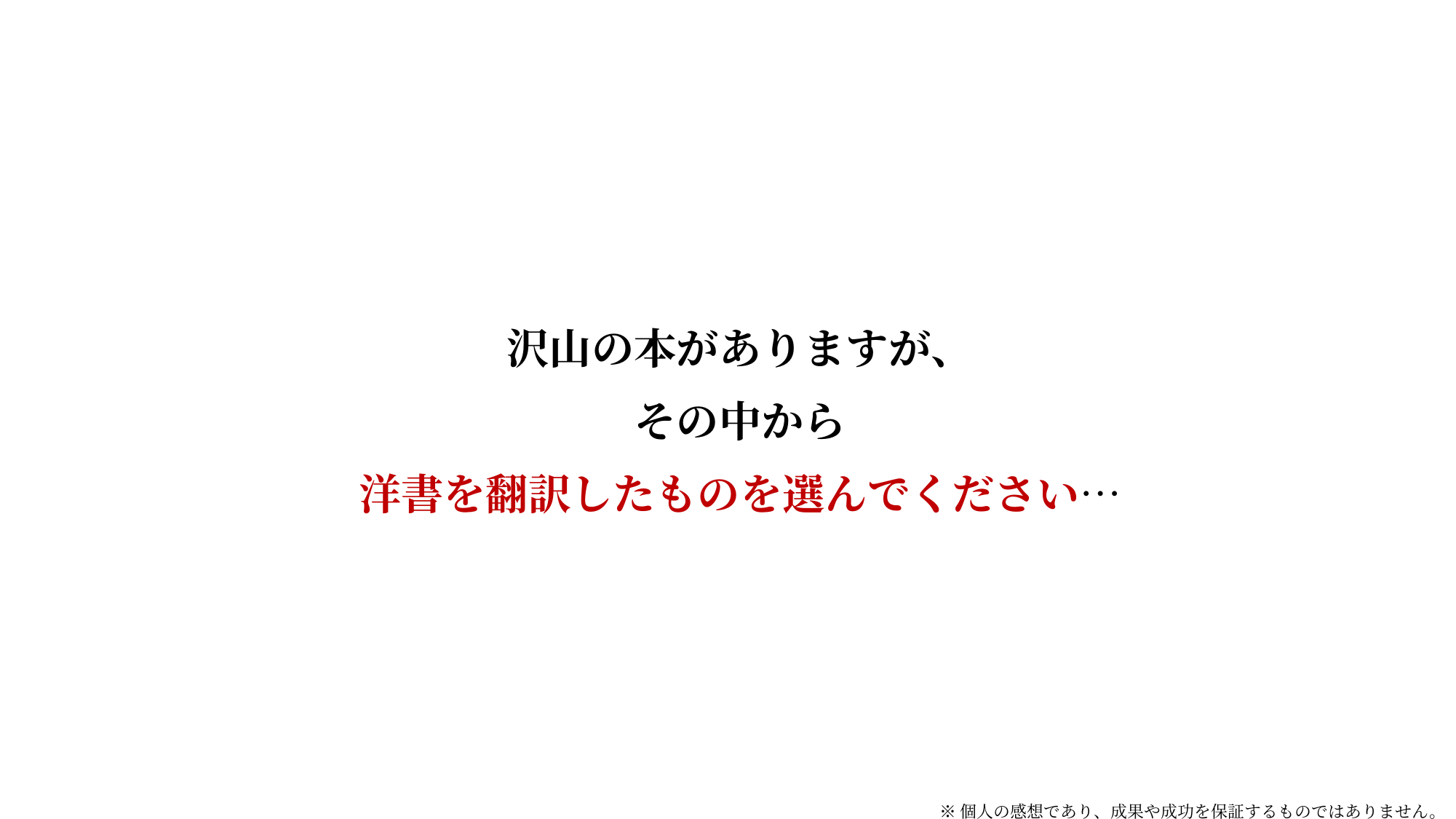

沢山の本がありますが、
その中から
洋書を翻訳したものを選んでください…
※個人の感想であり、成果や成功を保証するものではありません。